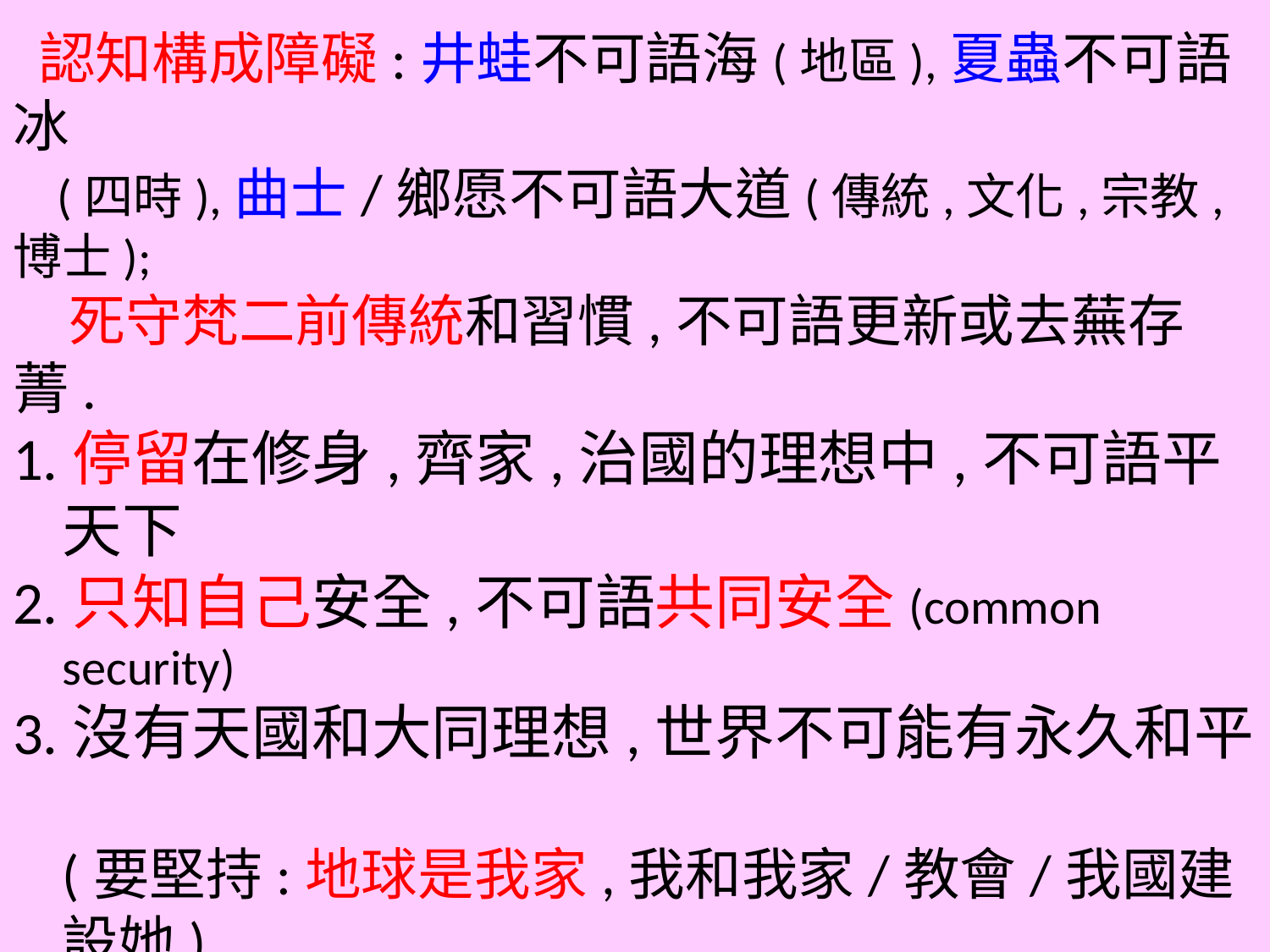

認知構成障礙:井蛙不可語海(地區),夏蟲不可語冰
    (四時),曲士/鄉愿不可語大道(傳統,文化,宗教,博士);
    死守梵二前傳統和習慣,不可語更新或去蕪存菁.
1.停留在修身,齊家,治國的理想中,不可語平天下
2.只知自己安全,不可語共同安全(common security)
3.沒有天國和大同理想,世界不可能有永久和平
(要堅持:地球是我家,我和我家/教會/我國建設她).
4.道德可補民主的不足,民主難填道德的空白(為了選舉可以彌天下之大謊以抹黑對手;無恥者無敵)
5.不能以理服人,唯有毀壞對手人格以否定他的言論 (中梵暫簽:教宗與魔鬼打交道?徐錦堯神父?)
6.上述找到天主的七路,必須全部滿全,只發展局部,對全體有害!